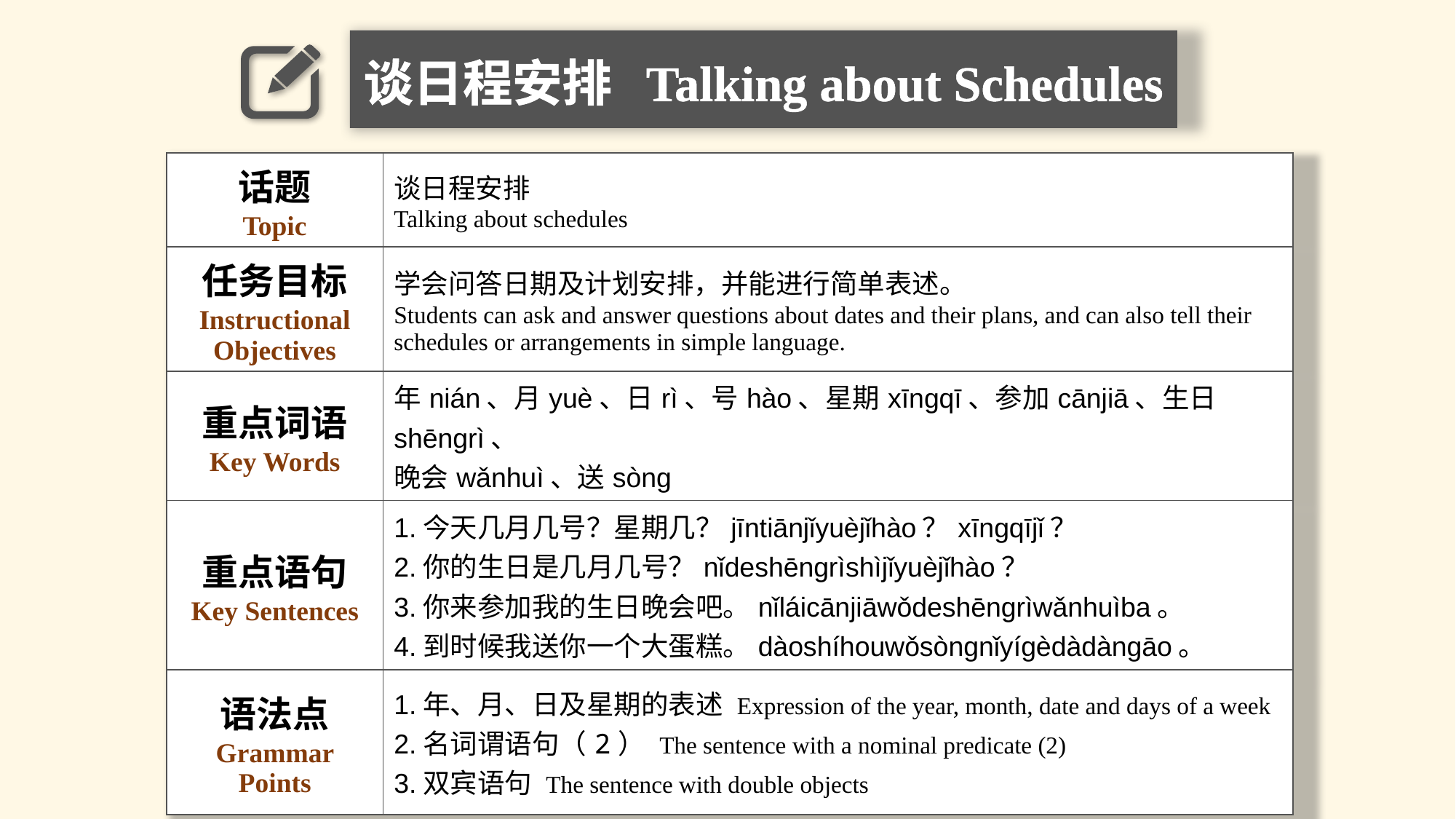

谈日程安排  Talking about Schedules

| 话题 Topic | 谈日程安排 Talking about schedules |
| --- | --- |
| 任务目标 Instructional Objectives | 学会问答日期及计划安排，并能进行简单表述。 Students can ask and answer questions about dates and their plans, and can also tell their schedules or arrangements in simple language. |
| 重点词语 Key Words | 年nián、月yuè、日rì、号hào、星期xīngqī、参加cānjiā、生日shēngrì、 晚会wǎnhuì、送sòng |
| 重点语句 Key Sentences | 1.今天几月几号？星期几？jīntiānjǐyuèjǐhào？xīngqījǐ？ 2.你的生日是几月几号？nǐdeshēngrìshìjǐyuèjǐhào？ 3.你来参加我的生日晚会吧。nǐláicānjiāwǒdeshēngrìwǎnhuìba。 4.到时候我送你一个大蛋糕。dàoshíhouwǒsòngnǐyígèdàdàngāo。 |
| 语法点 Grammar Points | 1.年、月、日及星期的表述 Expression of the year, month, date and days of a week 2.名词谓语句（2） The sentence with a nominal predicate (2) 3.双宾语句 The sentence with double objects |